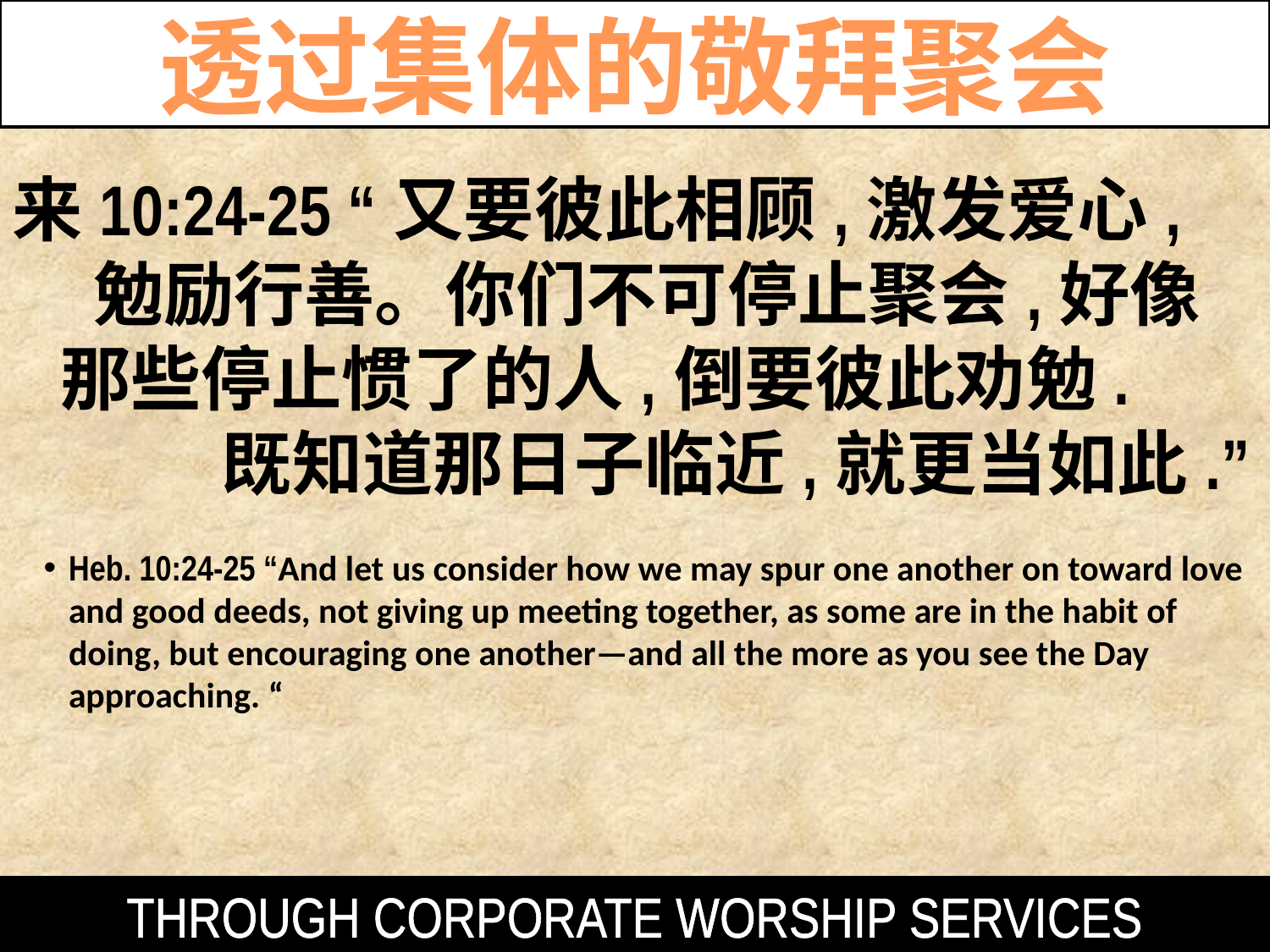

透过集体的敬拜聚会
来10:24-25 “又要彼此相顾,激发爱心,      勉励行善。你们不可停止聚会,好像那些停止惯了的人,倒要彼此劝勉.                 既知道那日子临近,就更当如此.”

Heb. 10:24-25 “And let us consider how we may spur one another on toward love and good deeds, not giving up meeting together, as some are in the habit of doing, but encouraging one another—and all the more as you see the Day approaching. “
THROUGH CORPORATE WORSHIP SERVICES